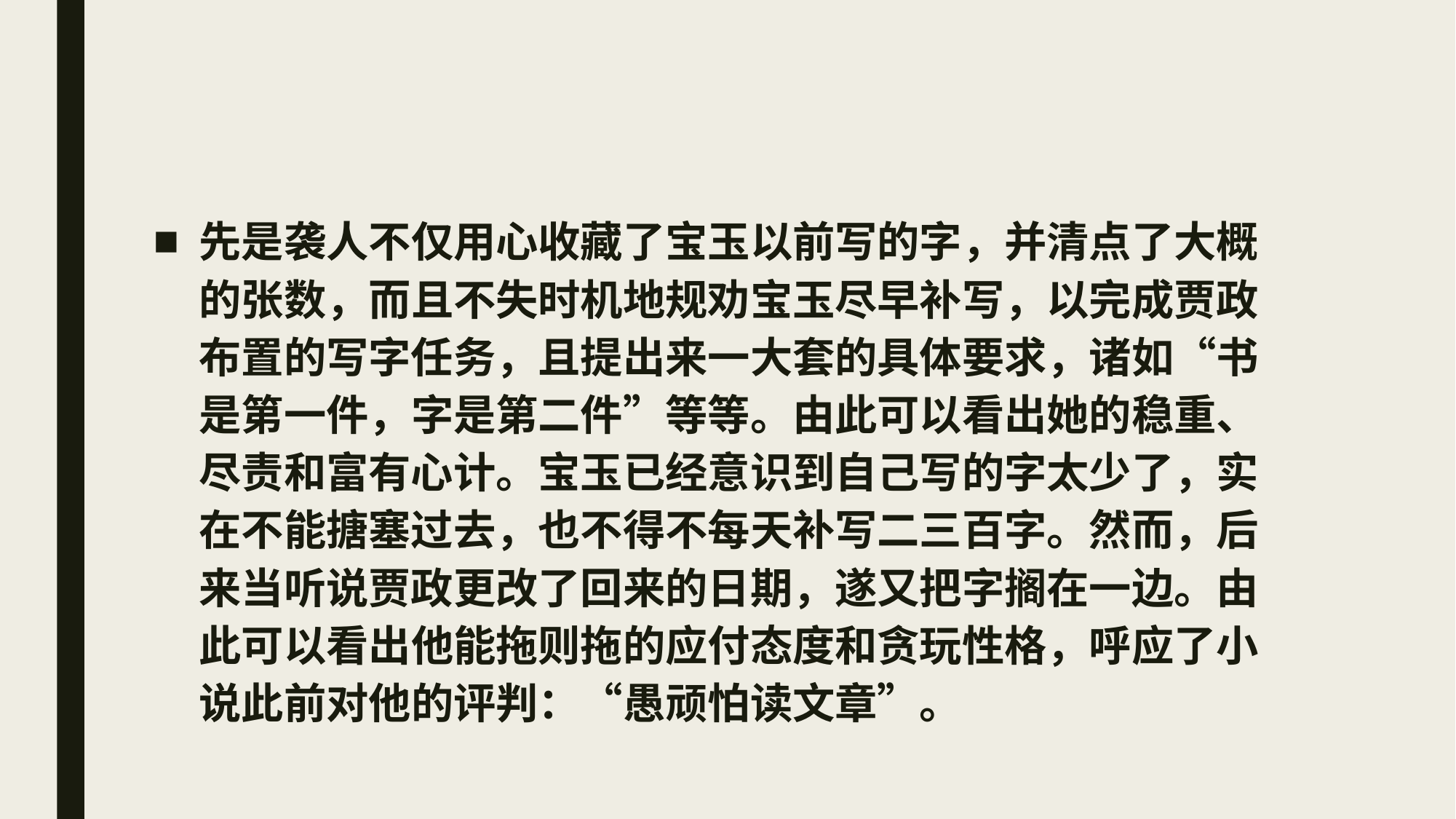

#
先是袭人不仅用心收藏了宝玉以前写的字，并清点了大概的张数，而且不失时机地规劝宝玉尽早补写，以完成贾政布置的写字任务，且提出来一大套的具体要求，诸如“书是第一件，字是第二件”等等。由此可以看出她的稳重、尽责和富有心计。宝玉已经意识到自己写的字太少了，实在不能搪塞过去，也不得不每天补写二三百字。然而，后来当听说贾政更改了回来的日期，遂又把字搁在一边。由此可以看出他能拖则拖的应付态度和贪玩性格，呼应了小说此前对他的评判：“愚顽怕读文章”。